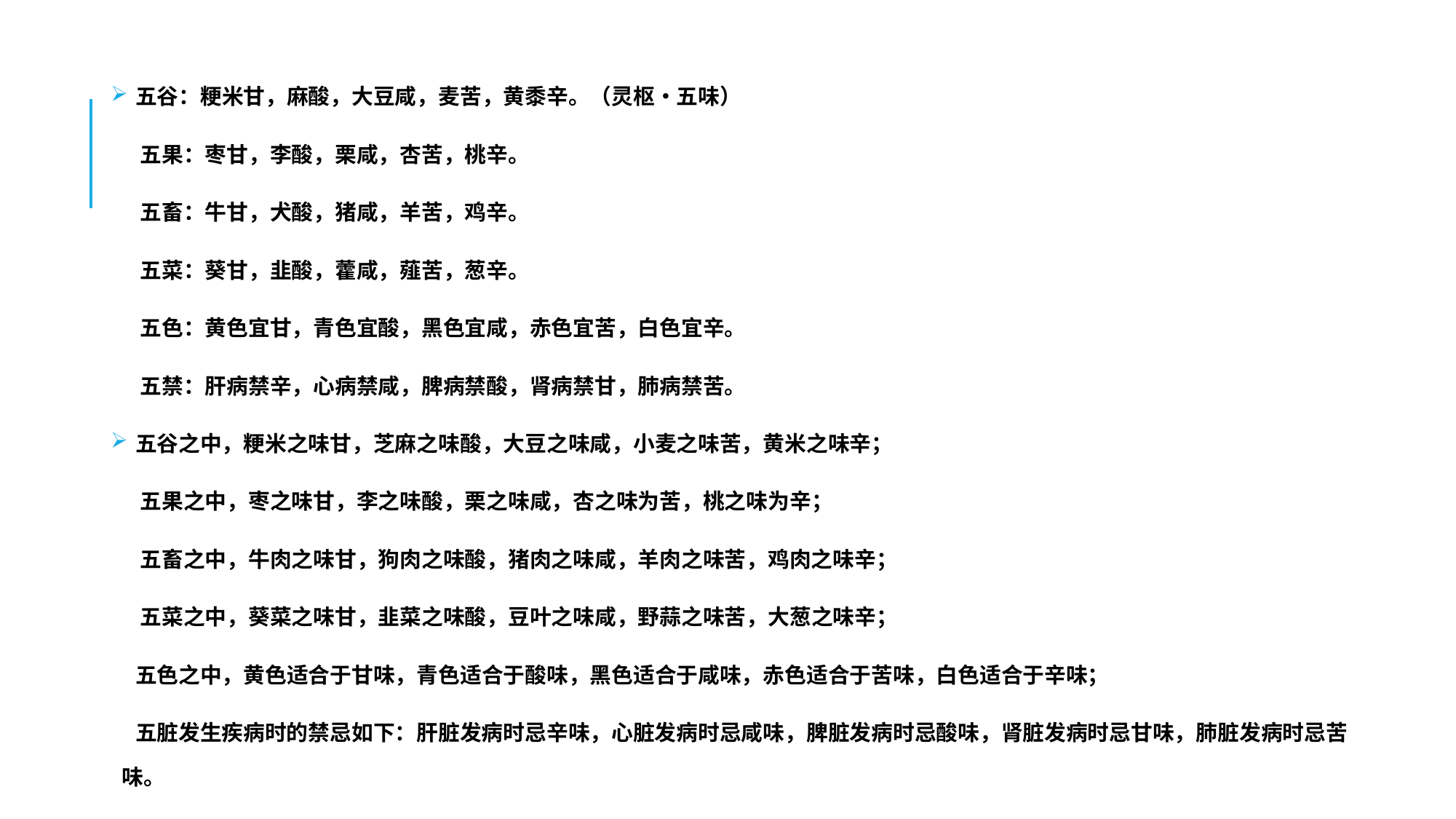

五谷：粳米甘，麻酸，大豆咸，麦苦，黄黍辛。（灵枢•五味）
   五果：枣甘，李酸，栗咸，杏苦，桃辛。
   五畜：牛甘，犬酸，猪咸，羊苦，鸡辛。
   五菜：葵甘，韭酸，藿咸，薤苦，葱辛。
   五色：黄色宜甘，青色宜酸，黑色宜咸，赤色宜苦，白色宜辛。
   五禁：肝病禁辛，心病禁咸，脾病禁酸，肾病禁甘，肺病禁苦。
  五谷之中，粳米之味甘，芝麻之味酸，大豆之味咸，小麦之味苦，黄米之味辛；
   五果之中，枣之味甘，李之味酸，栗之味咸，杏之味为苦，桃之味为辛；
   五畜之中，牛肉之味甘，狗肉之味酸，猪肉之味咸，羊肉之味苦，鸡肉之味辛；
   五菜之中，葵菜之味甘，韭菜之味酸，豆叶之味咸，野蒜之味苦，大葱之味辛；
  五色之中，黄色适合于甘味，青色适合于酸味，黑色适合于咸味，赤色适合于苦味，白色适合于辛味；
  五脏发生疾病时的禁忌如下：肝脏发病时忌辛味，心脏发病时忌咸味，脾脏发病时忌酸味，肾脏发病时忌甘味，肺脏发病时忌苦味。